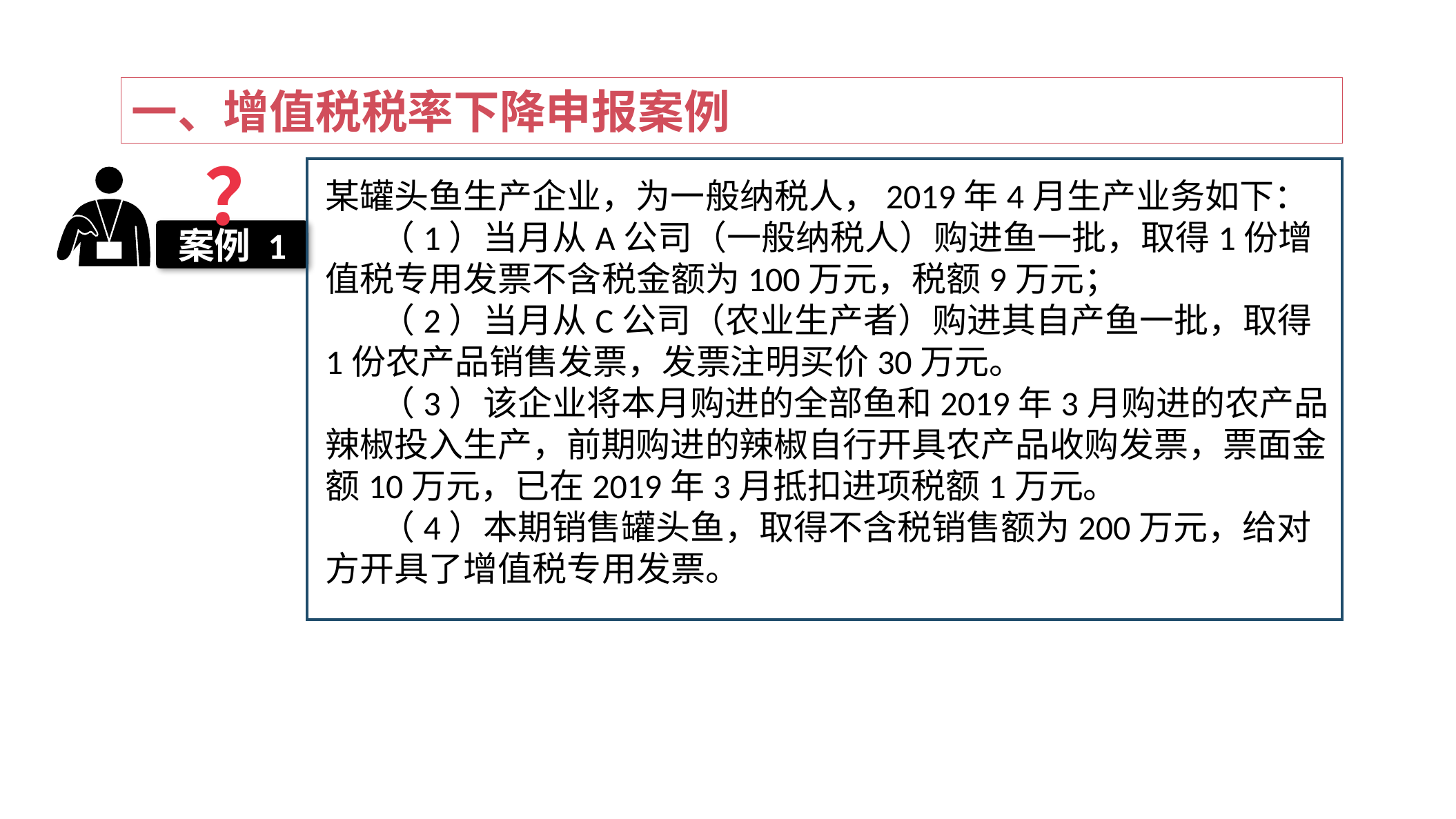

一、增值税税率下降申报案例
？

案例 1

某罐头鱼生产企业，为一般纳税人，2019年4月生产业务如下：
      （1）当月从A公司（一般纳税人）购进鱼一批，取得1份增值税专用发票不含税金额为100万元，税额9万元；
      （2）当月从C公司（农业生产者）购进其自产鱼一批，取得1份农产品销售发票，发票注明买价30万元。
      （3）该企业将本月购进的全部鱼和2019年3月购进的农产品辣椒投入生产，前期购进的辣椒自行开具农产品收购发票，票面金额10万元，已在2019年3月抵扣进项税额1万元。
      （4）本期销售罐头鱼，取得不含税销售额为200万元，给对方开具了增值税专用发票。